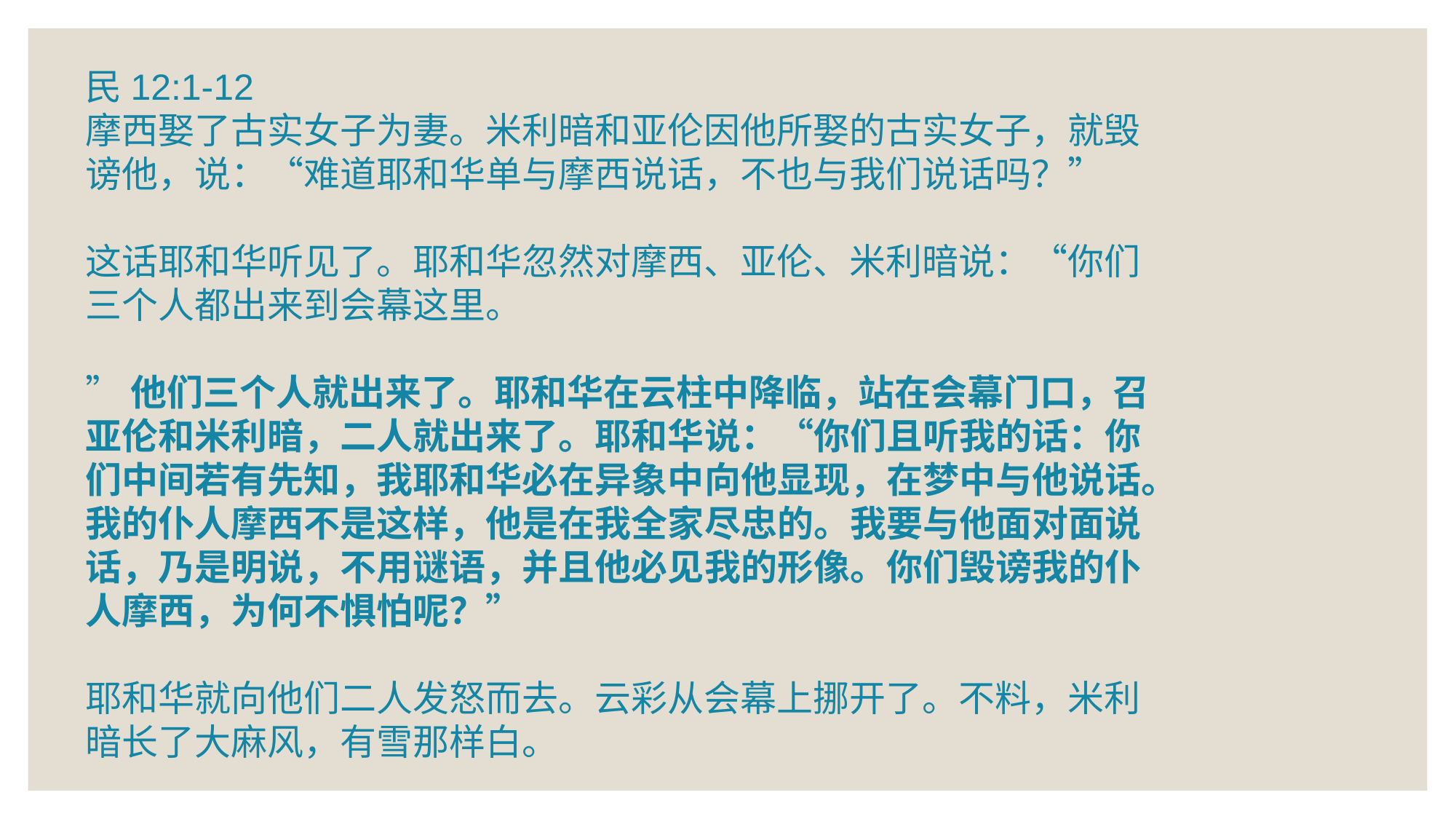

民12:1-12
摩西娶了古实女子为妻。米利暗和亚伦因他所娶的古实女子，就毁谤他，说：“难道耶和华单与摩西说话，不也与我们说话吗？”

这话耶和华听见了。耶和华忽然对摩西、亚伦、米利暗说：“你们三个人都出来到会幕这里。

”他们三个人就出来了。耶和华在云柱中降临，站在会幕门口，召亚伦和米利暗，二人就出来了。耶和华说：“你们且听我的话：你们中间若有先知，我耶和华必在异象中向他显现，在梦中与他说话。我的仆人摩西不是这样，他是在我全家尽忠的。我要与他面对面说话，乃是明说，不用谜语，并且他必见我的形像。你们毁谤我的仆人摩西，为何不惧怕呢？”

耶和华就向他们二人发怒而去。云彩从会幕上挪开了。不料，米利暗长了大麻风，有雪那样白。